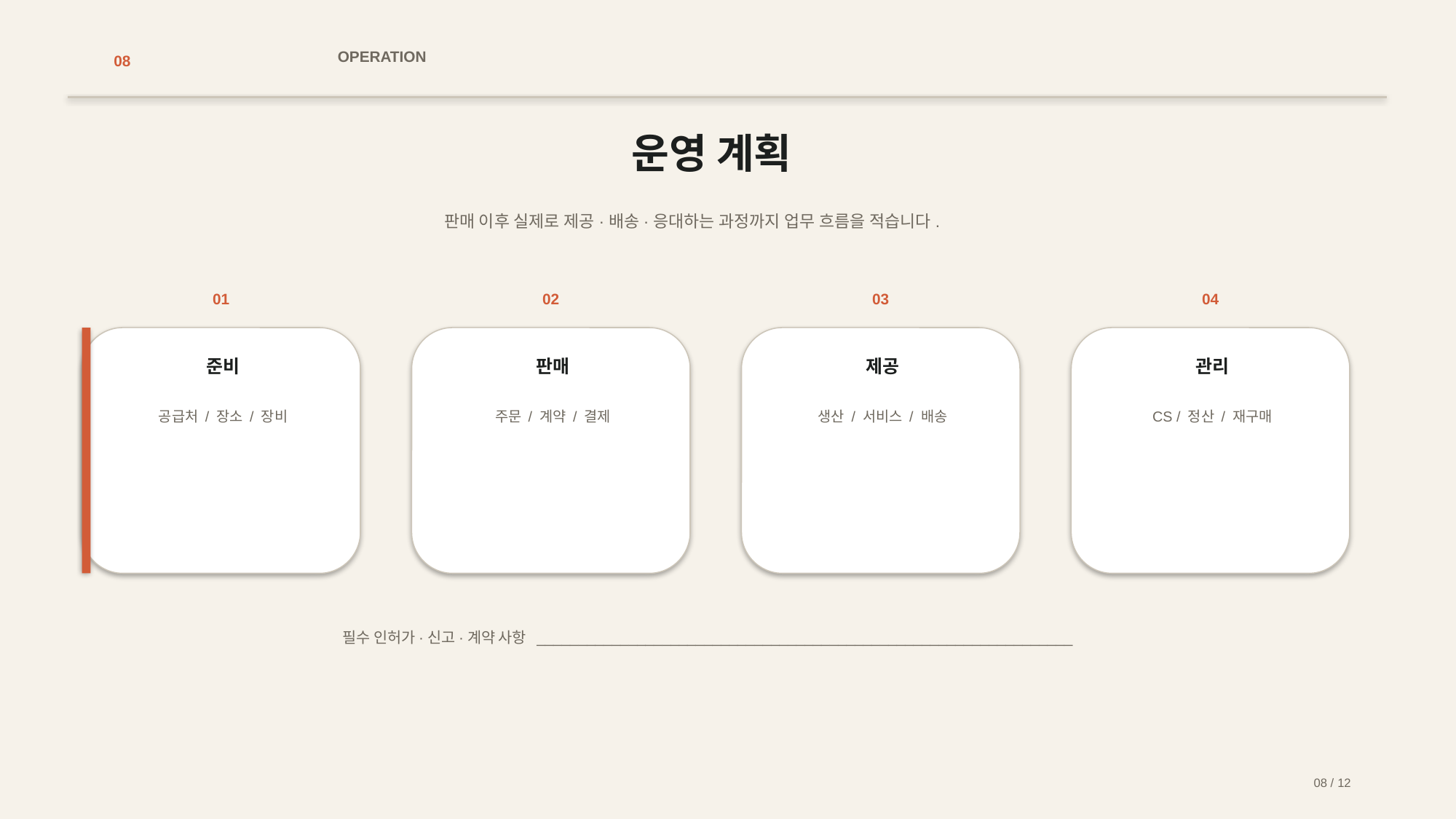

OPERATION
08

운영 계획
판매 이후 실제로 제공·배송·응대하는 과정까지 업무 흐름을 적습니다.
01
02
03
04

준비
판매
제공
관리
공급처 / 장소 / 장비
주문 / 계약 / 결제
생산 / 서비스 / 배송
CS / 정산 / 재구매
필수 인허가·신고·계약 사항  ________________________________________________________________
08 / 12